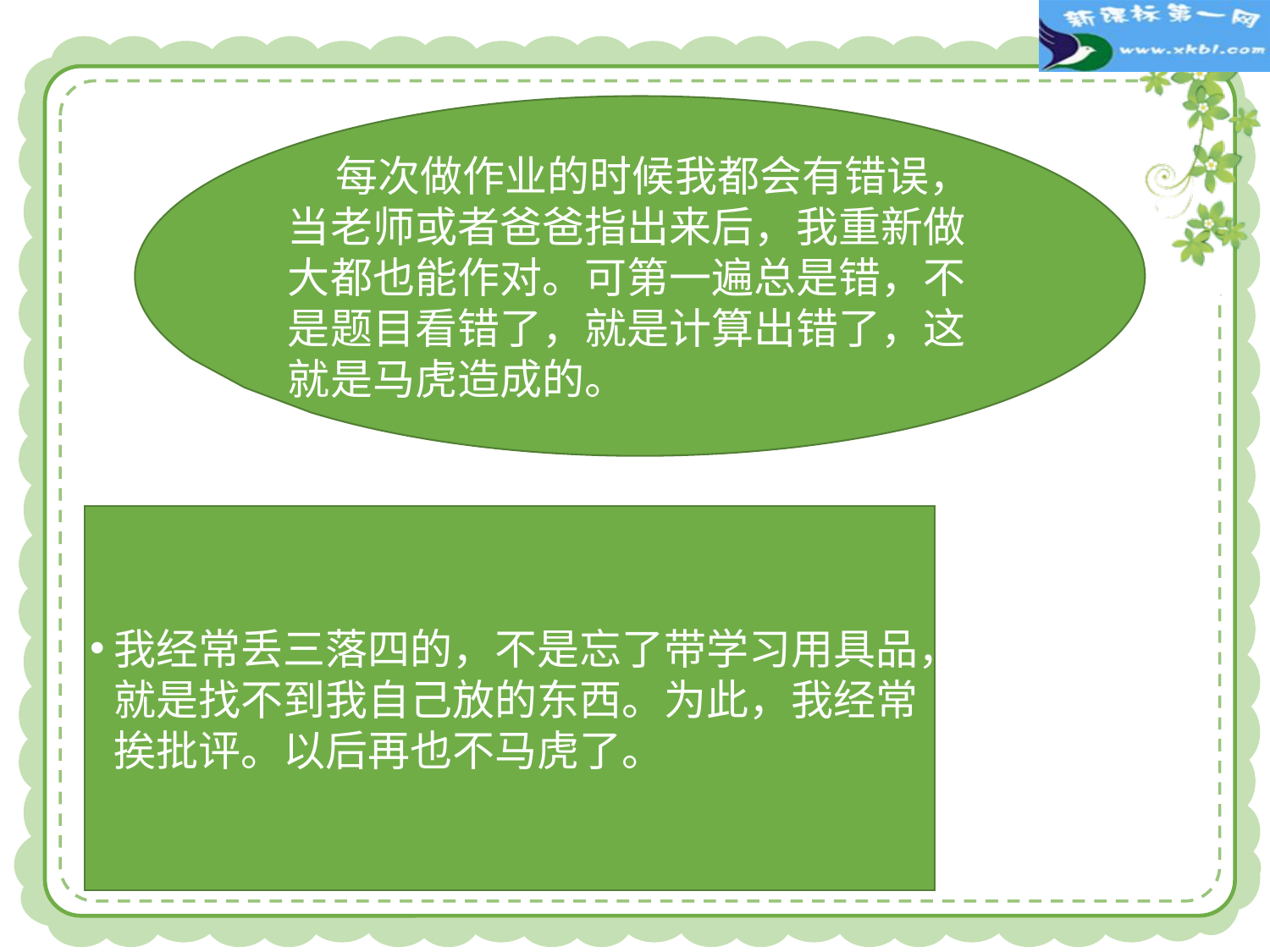

#
    每次做作业的时候我都会有错误，当老师或者爸爸指出来后，我重新做大都也能作对。可第一遍总是错，不是题目看错了，就是计算出错了，这就是马虎造成的。
我经常丢三落四的，不是忘了带学习用具品，就是找不到我自己放的东西。为此，我经常挨批评。以后再也不马虎了。